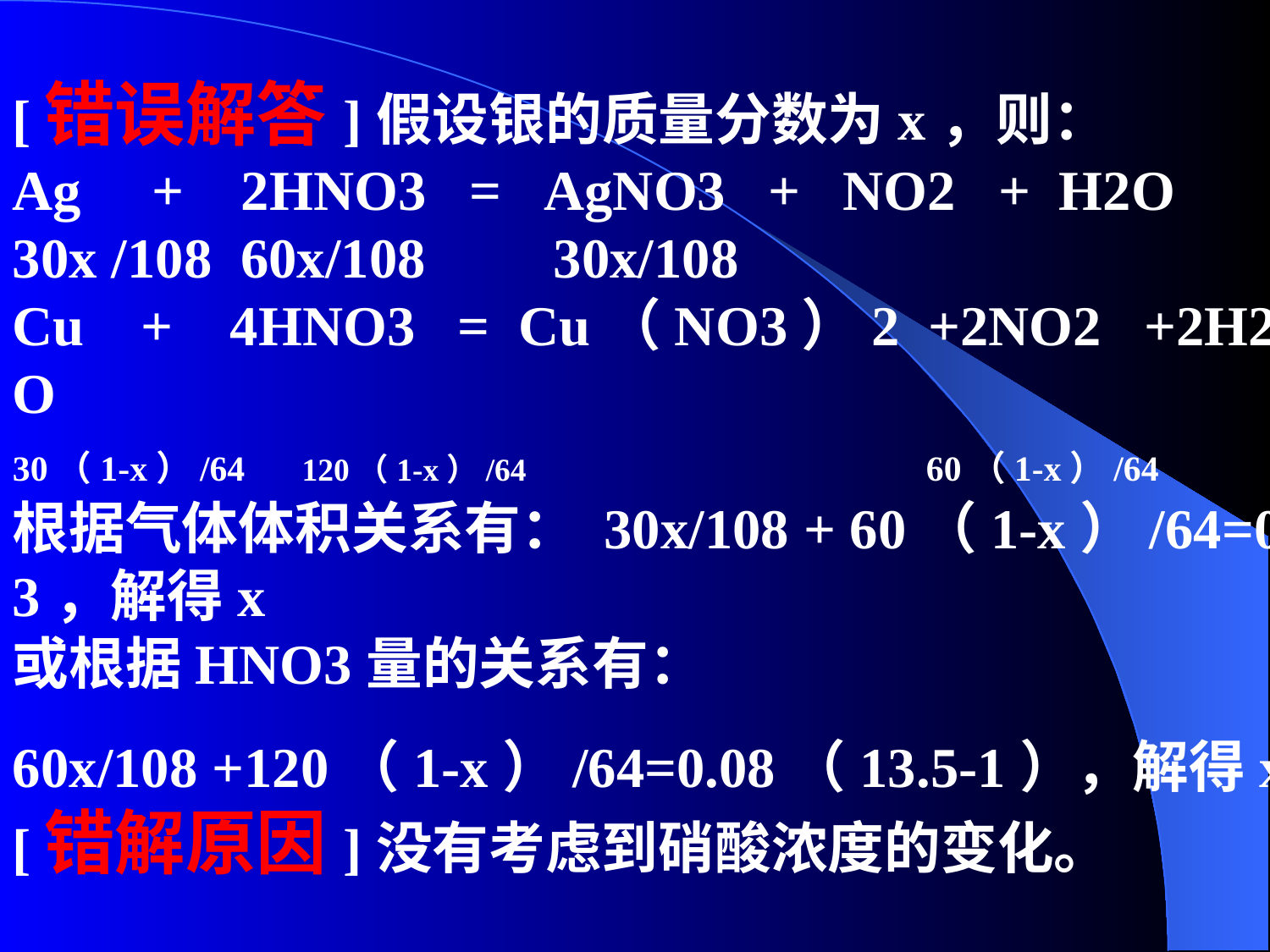

[错误解答]假设银的质量分数为x，则：
Ag     +    2HNO3   =   AgNO3   +   NO2   +  H2O
30x /108  60x/108         30x/108
Cu    +    4HNO3   =  Cu（NO3）2  +2NO2   +2H2O
30（1-x）/64    120（1-x）/64                             60（1-x）/64
根据气体体积关系有： 30x/108 + 60（1-x）/64=0.3，解得x
或根据HNO3量的关系有：
60x/108 +120（1-x）/64=0.08（13.5-1），解得x
[错解原因]没有考虑到硝酸浓度的变化。

50